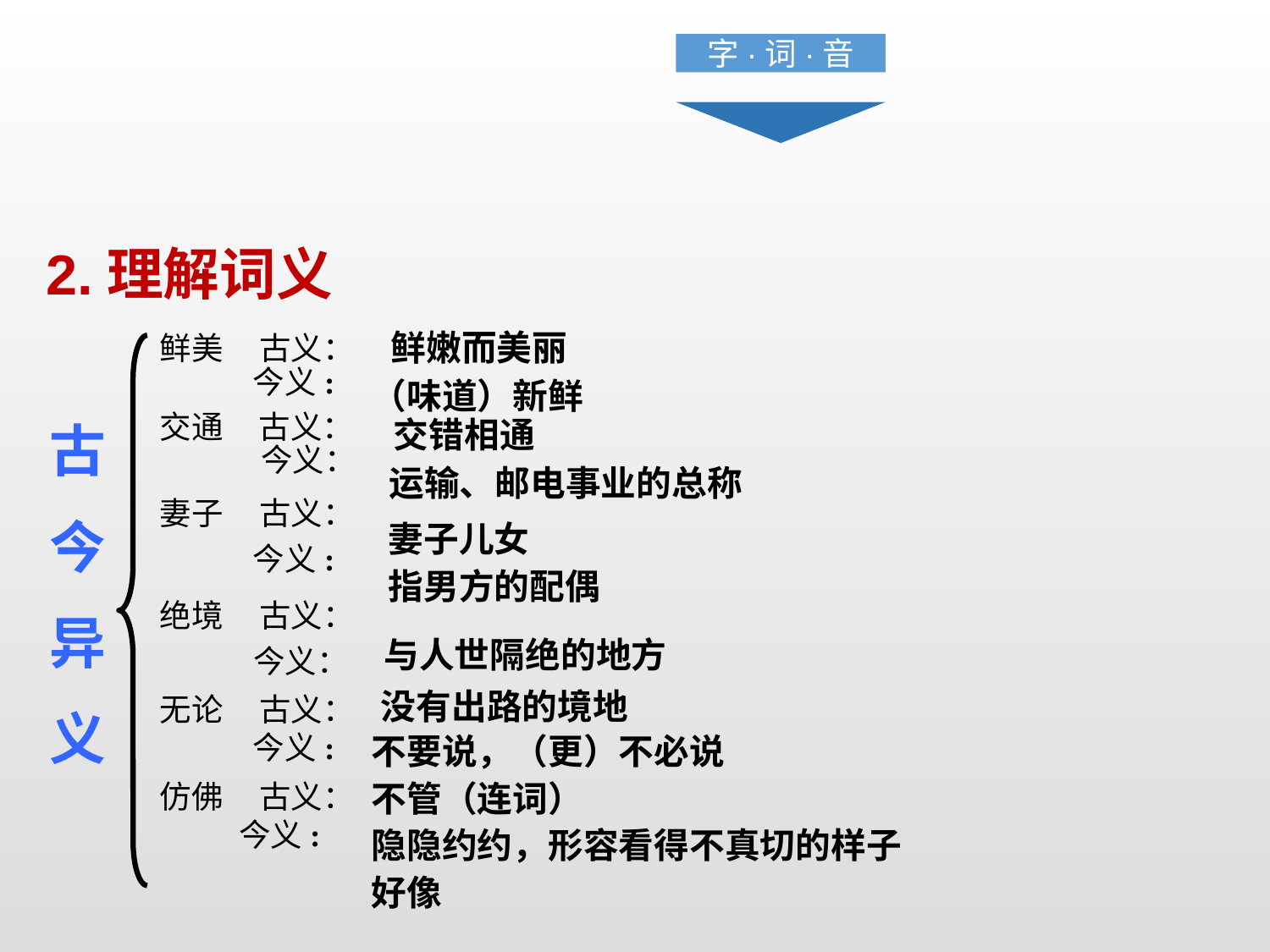

字·词·音

2.理解词义
鲜美     古义：
             今义:
交通     古义：
             今义：
妻子     古义：
             今义:
绝境     古义：
             今义：
无论     古义：
             今义:
仿佛     古义：
           今义:
 鲜嫩而美丽
（味道）新鲜

古
今
异
义
  交错相通
  运输、邮电事业的总称
妻子儿女
指男方的配偶
 与人世隔绝的地方
 没有出路的境地
不要说，（更）不必说
不管（连词）
隐隐约约，形容看得不真切的样子
好像